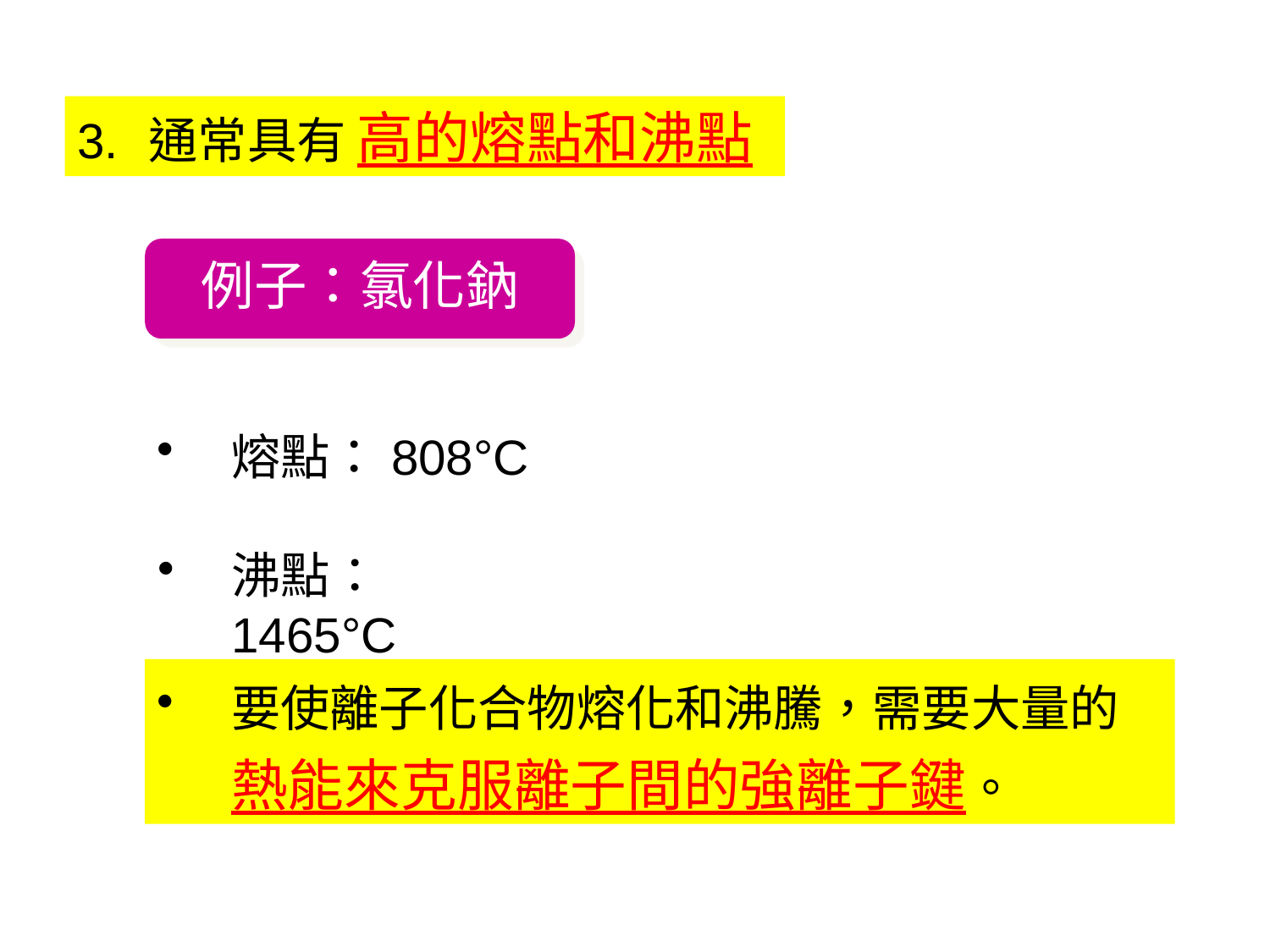

3.	通常具有 高的熔點和沸點

例子：氯化鈉
熔點：808°C
沸點：1465°C
要使離子化合物熔化和沸騰，需要大量的 熱能來克服離子間的強離子鍵。